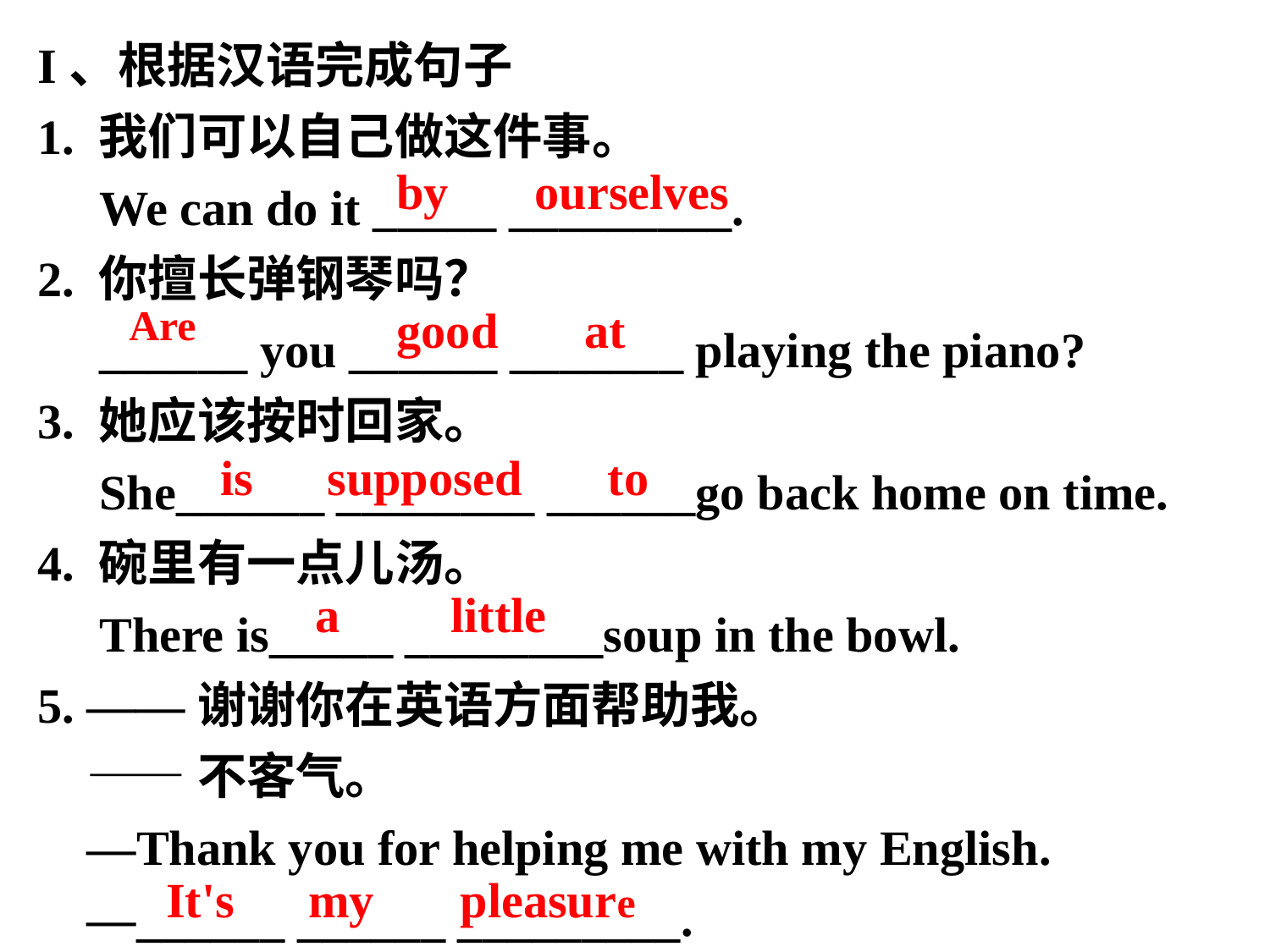

I、根据汉语完成句子
1. 我们可以自己做这件事。
 We can do it _____ _________.
2. 你擅长弹钢琴吗？
 ______ you ______ _______ playing the piano?
3. 她应该按时回家。
 She______ ________ ______go back home on time.
4. 碗里有一点儿汤。
 There is_____ ________soup in the bowl.
5. ——谢谢你在英语方面帮助我。
——不客气。
—Thank you for helping me with my English.
—______ ______ _________.
by       ourselves
Are
good       at
is      supposed       to
a         little
It's      my       pleasure